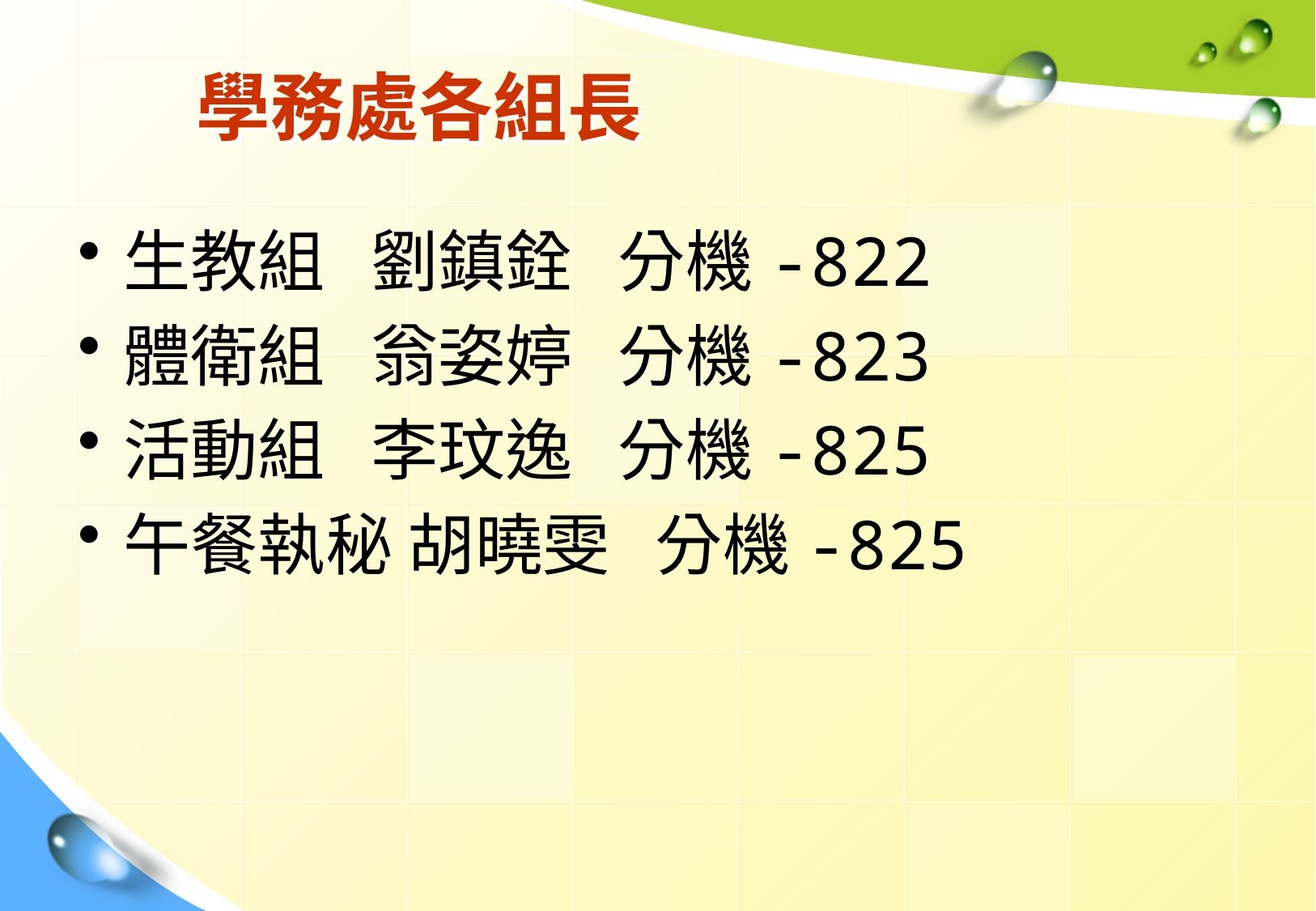

# 學務處各組長
生教組   劉鎮銓   分機-822
體衛組   翁姿婷   分機-823
活動組   李玟逸   分機-825
午餐執秘 胡曉雯   分機-825